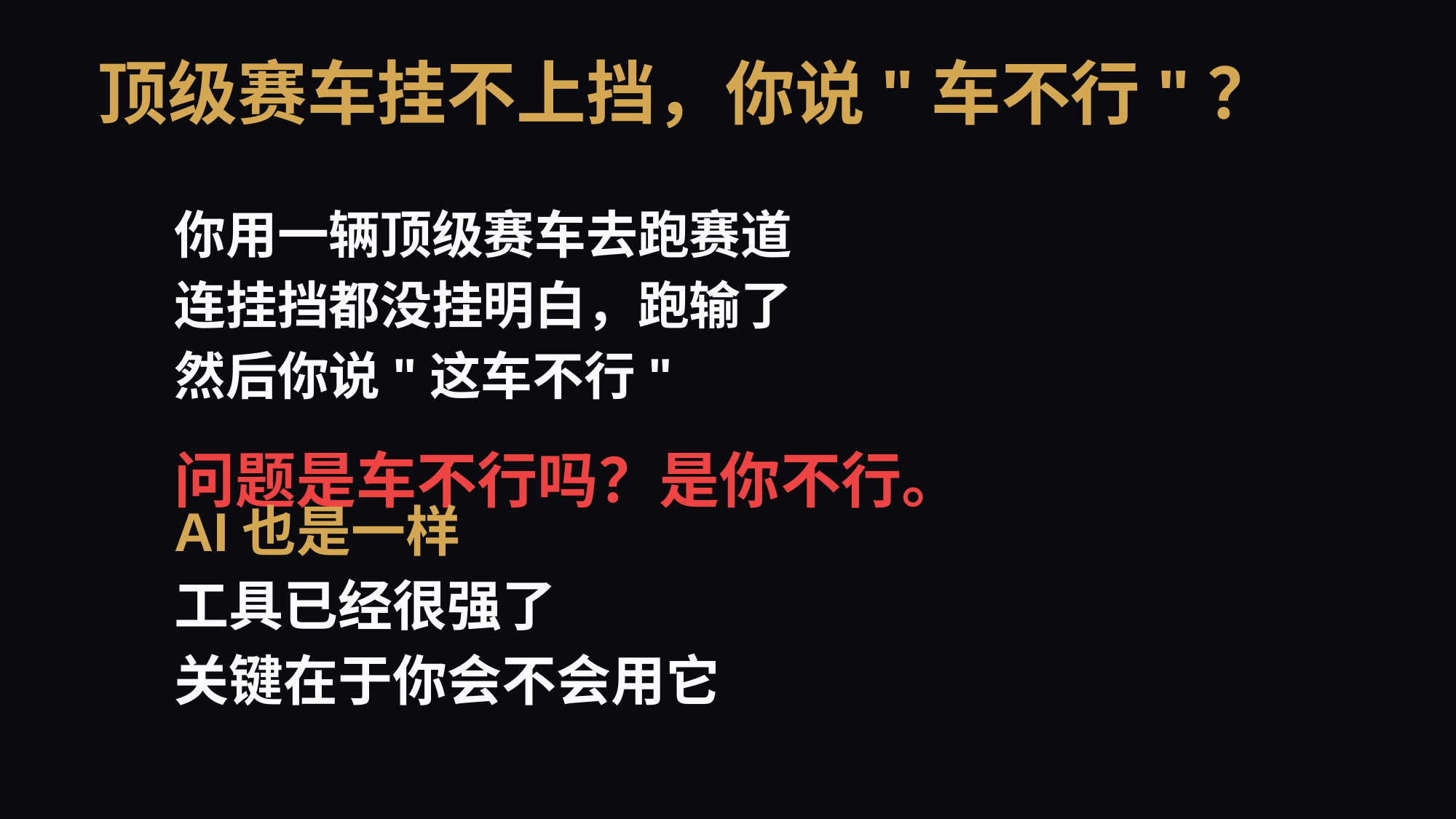

顶级赛车挂不上挡，你说"车不行"？
你用一辆顶级赛车去跑赛道
连挂挡都没挂明白，跑输了
然后你说"这车不行"

问题是车不行吗？是你不行。
AI也是一样
工具已经很强了
关键在于你会不会用它